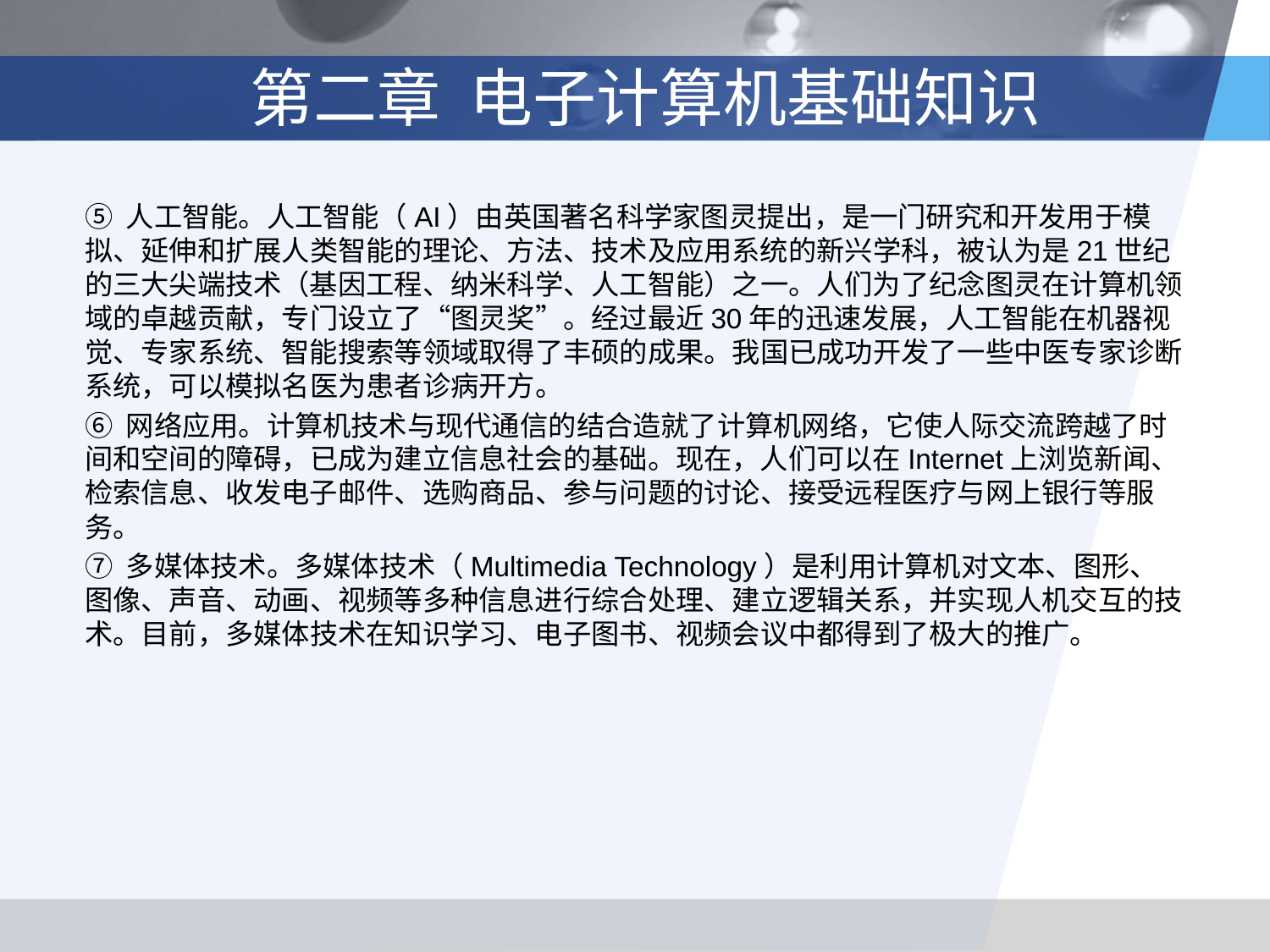

# 第二章  电子计算机基础知识

⑤ 人工智能。人工智能（AI）由英国著名科学家图灵提出，是一门研究和开发用于模拟、延伸和扩展人类智能的理论、方法、技术及应用系统的新兴学科，被认为是21世纪的三大尖端技术（基因工程、纳米科学、人工智能）之一。人们为了纪念图灵在计算机领域的卓越贡献，专门设立了“图灵奖”。经过最近30年的迅速发展，人工智能在机器视觉、专家系统、智能搜索等领域取得了丰硕的成果。我国已成功开发了一些中医专家诊断系统，可以模拟名医为患者诊病开方。
⑥ 网络应用。计算机技术与现代通信的结合造就了计算机网络，它使人际交流跨越了时间和空间的障碍，已成为建立信息社会的基础。现在，人们可以在Internet上浏览新闻、检索信息、收发电子邮件、选购商品、参与问题的讨论、接受远程医疗与网上银行等服务。
⑦ 多媒体技术。多媒体技术（Multimedia Technology）是利用计算机对文本、图形、图像、声音、动画、视频等多种信息进行综合处理、建立逻辑关系，并实现人机交互的技术。目前，多媒体技术在知识学习、电子图书、视频会议中都得到了极大的推广。